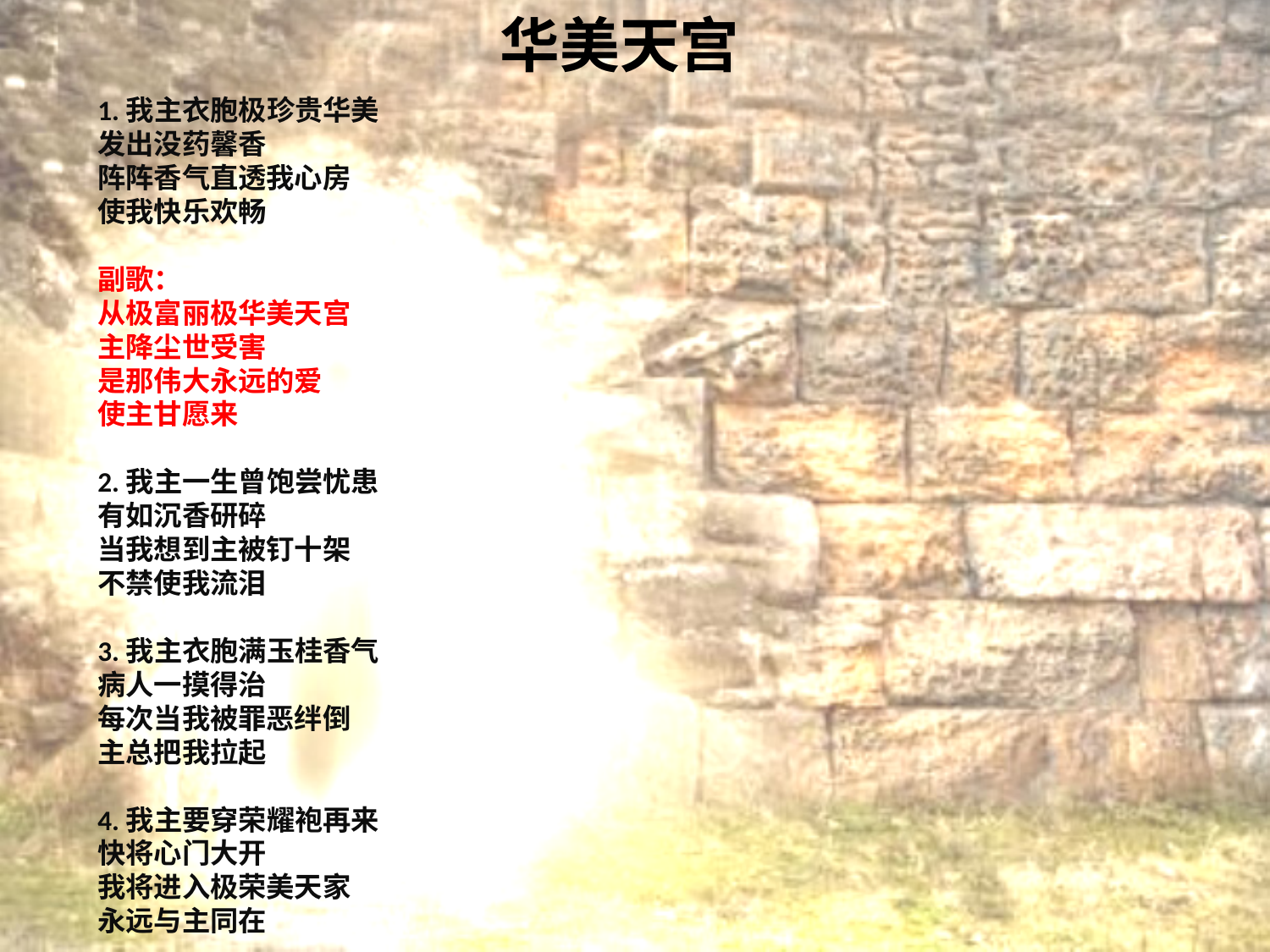

# 华美天宫
1.我主衣胞极珍贵华美
发出没药馨香
阵阵香气直透我心房
使我快乐欢畅
副歌：
从极富丽极华美天宫
主降尘世受害
是那伟大永远的爱
使主甘愿来
2.我主一生曾饱尝忧患
有如沉香研碎
当我想到主被钉十架
不禁使我流泪
3.我主衣胞满玉桂香气
病人一摸得治
每次当我被罪恶绊倒
主总把我拉起
4.我主要穿荣耀袍再来
快将心门大开
我将进入极荣美天家
永远与主同在